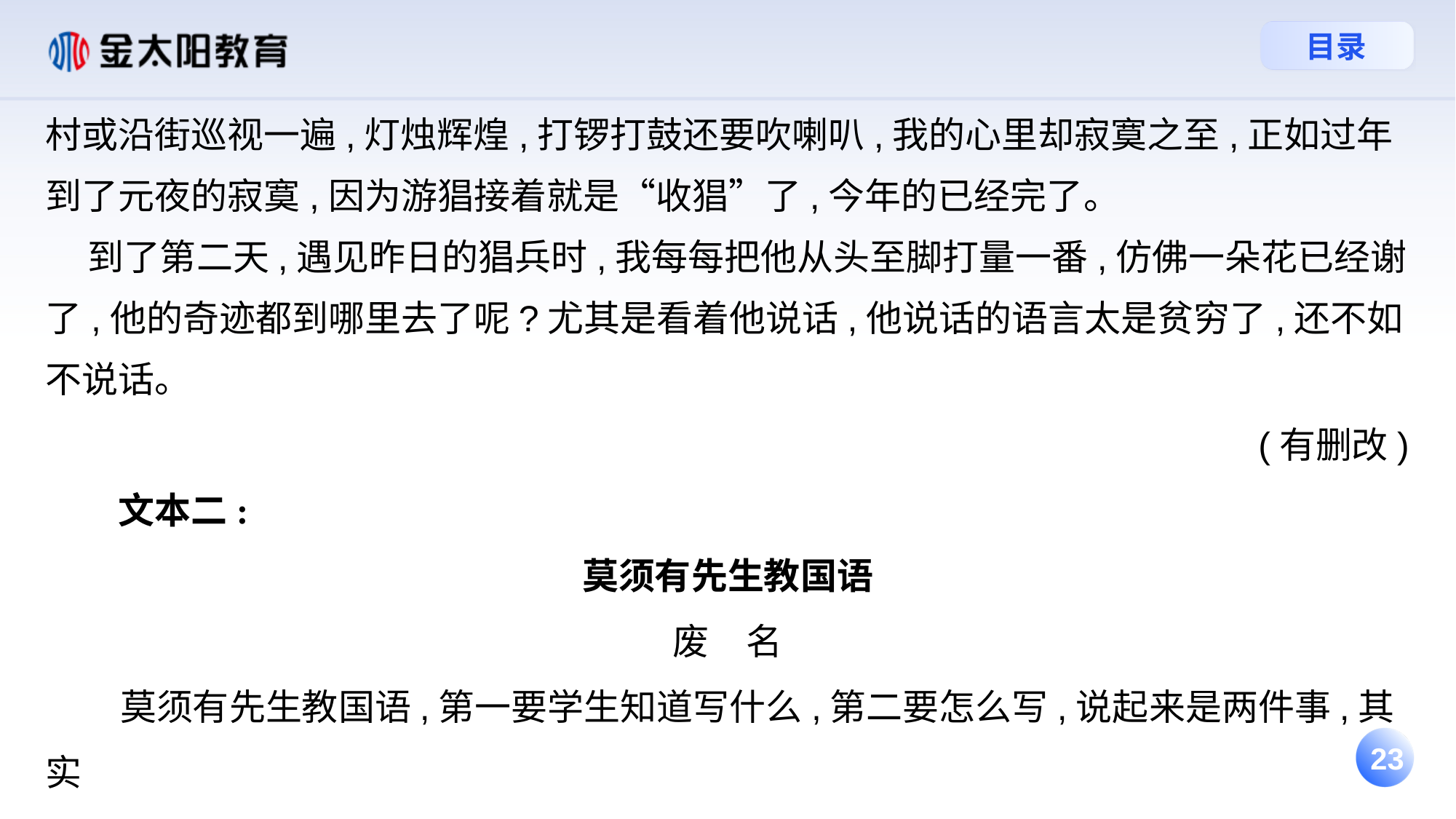

村或沿街巡视一遍,灯烛辉煌,打锣打鼓还要吹喇叭,我的心里却寂寞之至,正如过年到了元夜的寂寞,因为游猖接着就是“收猖”了,今年的已经完了。
    到了第二天,遇见昨日的猖兵时,我每每把他从头至脚打量一番,仿佛一朵花已经谢了,他的奇迹都到哪里去了呢?尤其是看着他说话,他说话的语言太是贫穷了,还不如不说话。
(有删改)
　　文本二:
莫须有先生教国语
废　名
        莫须有先生教国语,第一要学生知道写什么,第二要怎么写,说起来是两件事,其实